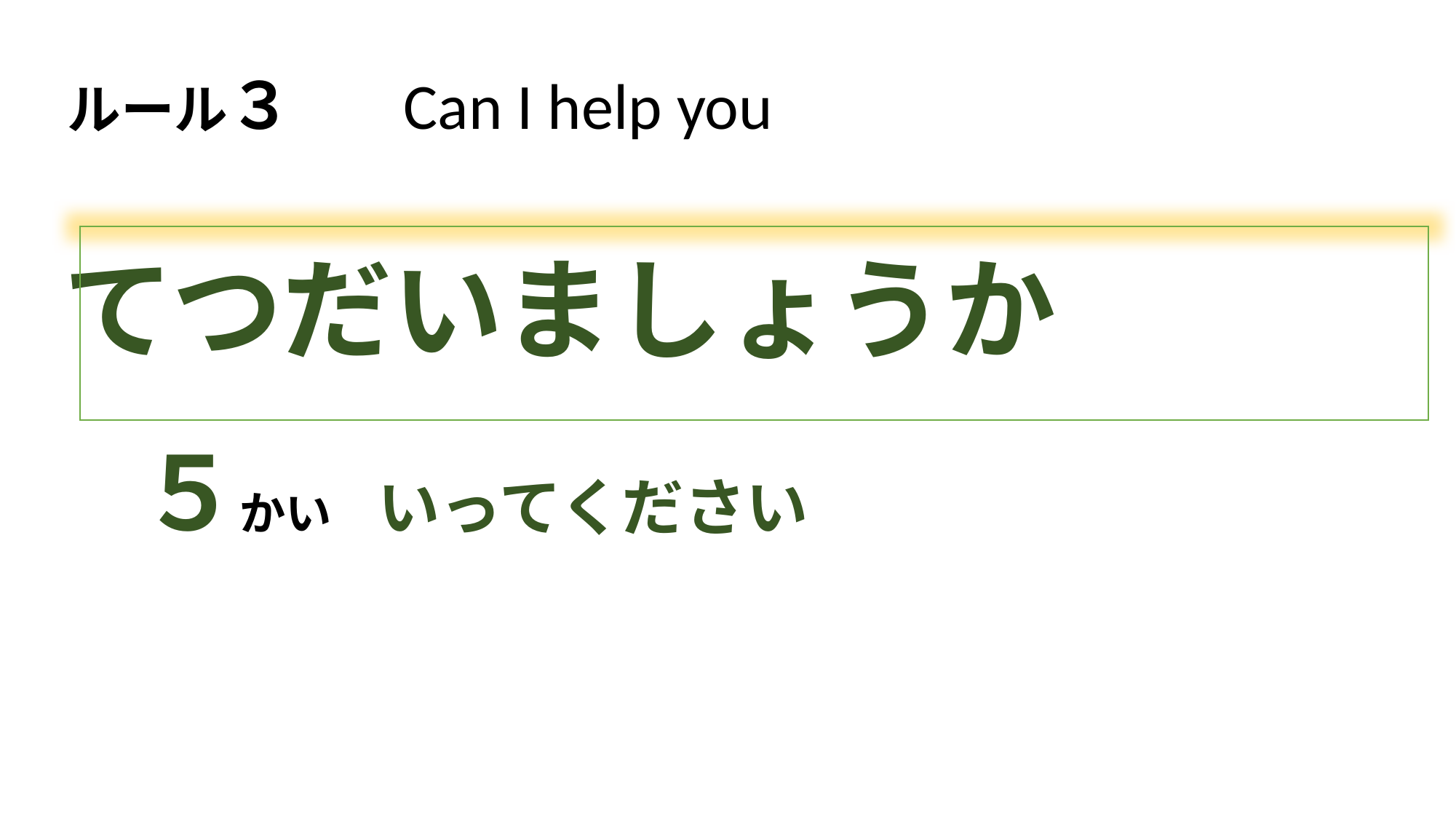

# ルール３       Can I help you

     てつだいましょうか

　　　　５かい　いってください